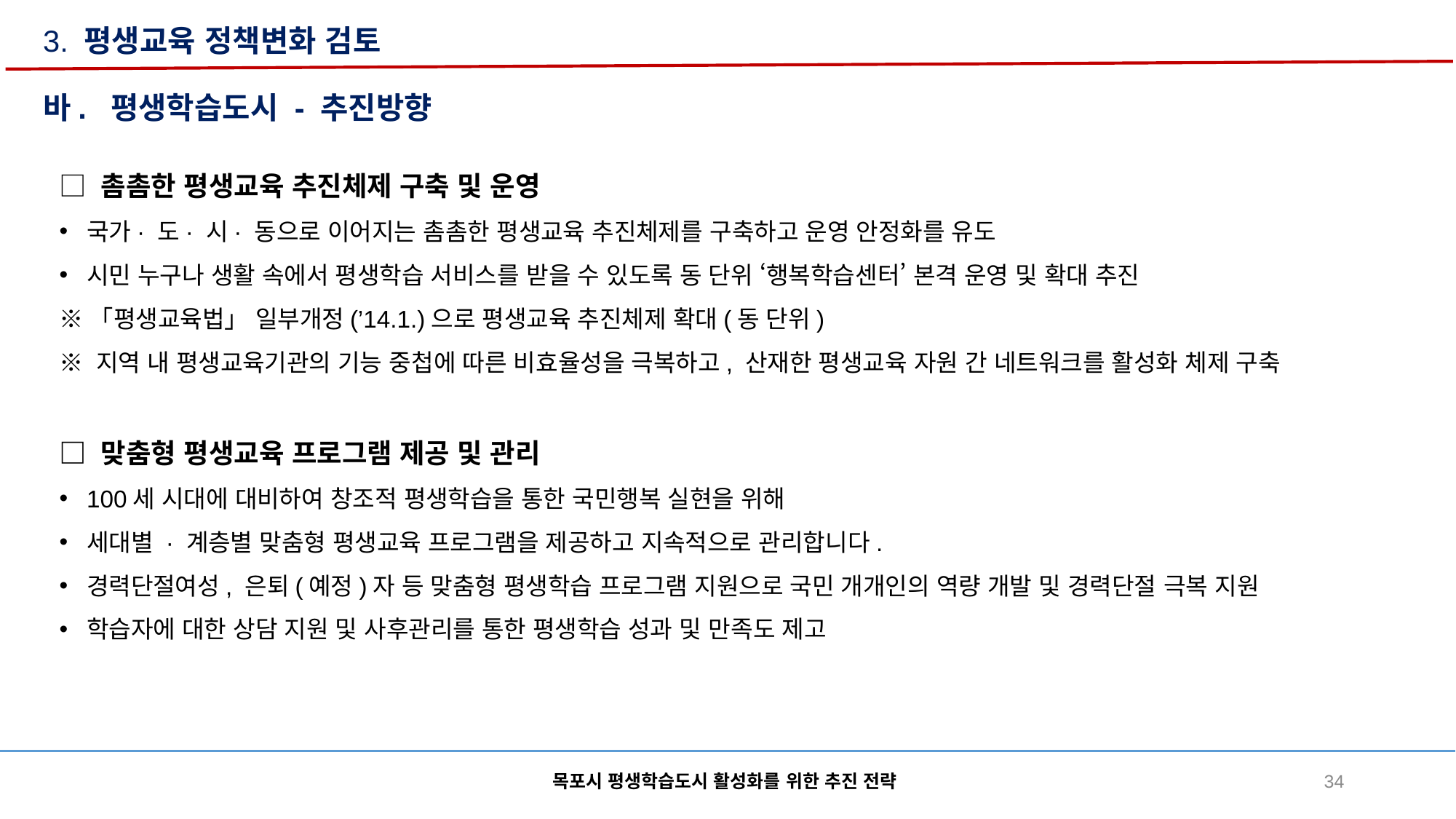

3. 평생교육 정책변화 검토
바.  평생학습도시 - 추진방향
□ 촘촘한 평생교육 추진체제 구축 및 운영
국가· 도· 시· 동으로 이어지는 촘촘한 평생교육 추진체제를 구축하고 운영 안정화를 유도
시민 누구나 생활 속에서 평생학습 서비스를 받을 수 있도록 동 단위 ‘행복학습센터’ 본격 운영 및 확대 추진
※「평생교육법」 일부개정(’14.1.)으로 평생교육 추진체제 확대(동 단위)
※ 지역 내 평생교육기관의 기능 중첩에 따른 비효율성을 극복하고, 산재한 평생교육 자원 간 네트워크를 활성화 체제 구축

□ 맞춤형 평생교육 프로그램 제공 및 관리
100세 시대에 대비하여 창조적 평생학습을 통한 국민행복 실현을 위해
세대별 · 계층별 맞춤형 평생교육 프로그램을 제공하고 지속적으로 관리합니다.
경력단절여성, 은퇴(예정)자 등 맞춤형 평생학습 프로그램 지원으로 국민 개개인의 역량 개발 및 경력단절 극복 지원
학습자에 대한 상담 지원 및 사후관리를 통한 평생학습 성과 및 만족도 제고

목포시 평생학습도시 활성화를 위한 추진 전략
34